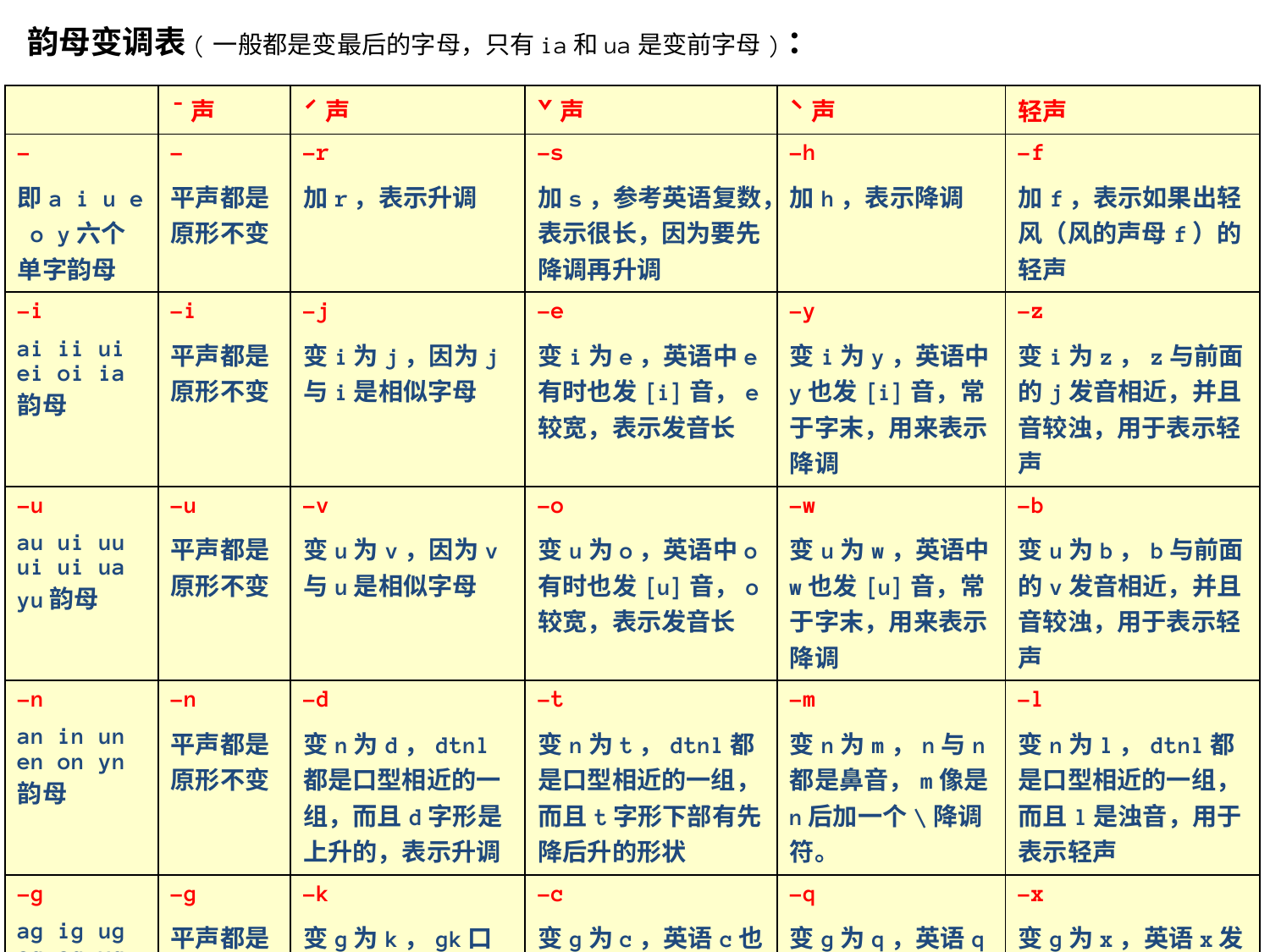

韵母变调表(一般都是变最后的字母，只有ia和ua是变前字母)：
|  | ˉ声 | ˊ声 | ˇ声 | ˋ声 | 轻声 |
| --- | --- | --- | --- | --- | --- |
| - | - | -r | -s | -h | -f |
| 即a i u e o y六个单字韵母 | 平声都是原形不变 | 加r，表示升调 | 加s，参考英语复数，表示很长，因为要先降调再升调 | 加h，表示降调 | 加f，表示如果出轻风（风的声母f）的轻声 |
| -i | -i | -j | -e | -y | -z |
| ai ii ui ei oi ia 韵母 | 平声都是原形不变 | 变i为j，因为j与i是相似字母 | 变i为e，英语中e有时也发[i]音，e较宽，表示发音长 | 变i为y，英语中y也发[i]音，常于字末，用来表示降调 | 变i为z，z与前面的j发音相近，并且音较浊，用于表示轻声 |
| -u | -u | -v | -o | -w | -b |
| au ui uu ui ui ua yu韵母 | 平声都是原形不变 | 变u为v，因为v与u是相似字母 | 变u为o，英语中o有时也发[u]音，o 较宽，表示发音长 | 变u为w，英语中w也发[u]音，常于字末，用来表示降调 | 变u为b，b与前面的v发音相近，并且音较浊，用于表示轻声 |
| -n | -n | -d | -t | -m | -l |
| an in un en on yn韵母 | 平声都是原形不变 | 变n为d，dtnl都是口型相近的一组，而且d字形是上升的，表示升调 | 变n为t，dtnl都是口型相近的一组，而且t字形下部有先降后升的形状 | 变n为m，n与n都是鼻音，m像是n后加一个\降调符。 | 变n为l，dtnl都是口型相近的一组，而且l是浊音，用于表示轻声 |
| -g | -g | -k | -c | -q | -x |
| ag ig ug eg og yg韵母 | 平声都是原形不变 | 变g为k，gk口型相近k字形有升高的部分，表示升调 | 变g为c，英语c也会发k音，下部有先降后升的形状 | 变g为q，英语q也发[k]音，字型是下降的。 | 变g为x，英语x发[ks]或浊音[gz]音，用于表示轻声 |